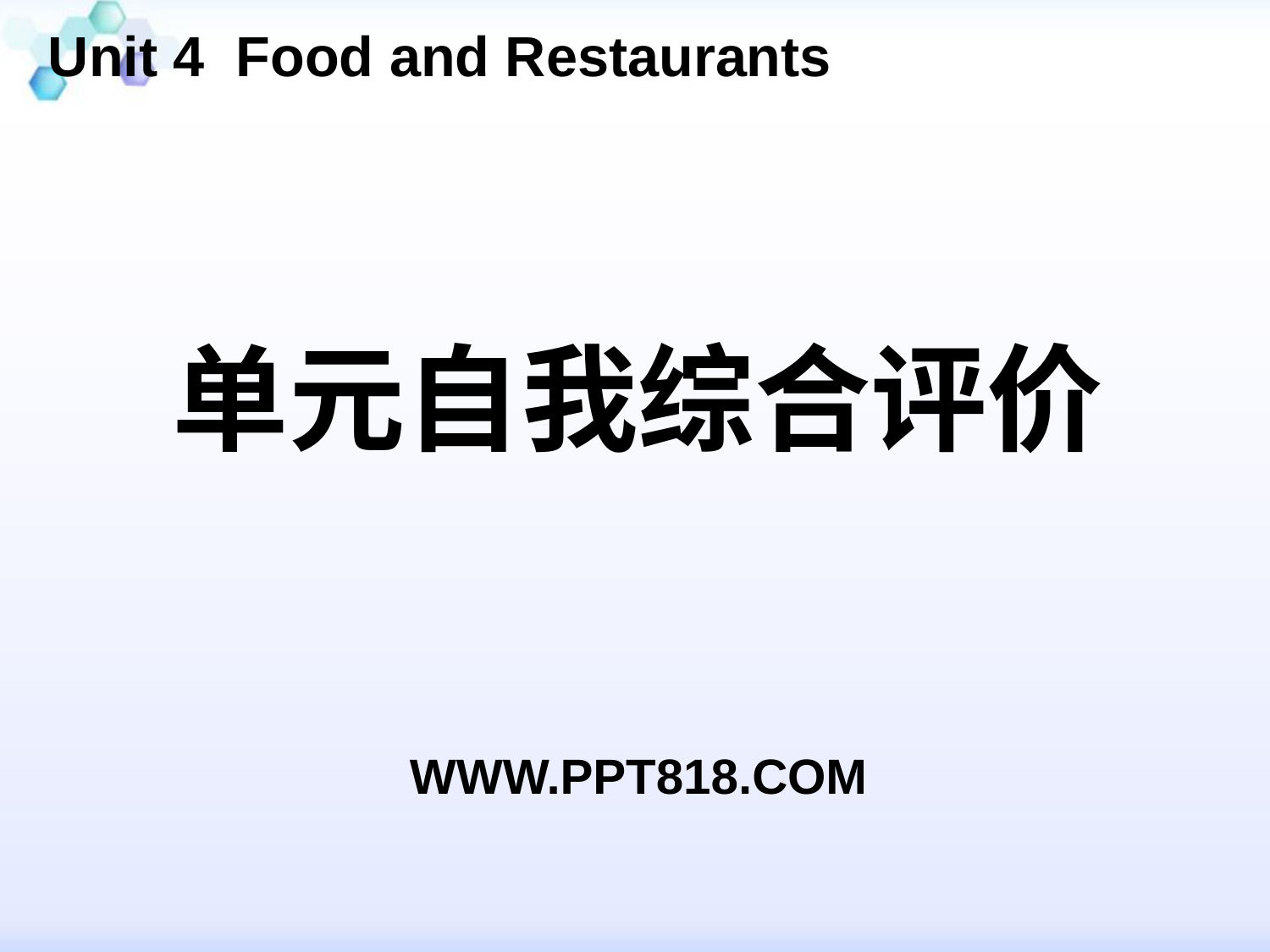

Unit 4  Food and Restaurants
单元自我综合评价
WWW.PPT818.COM